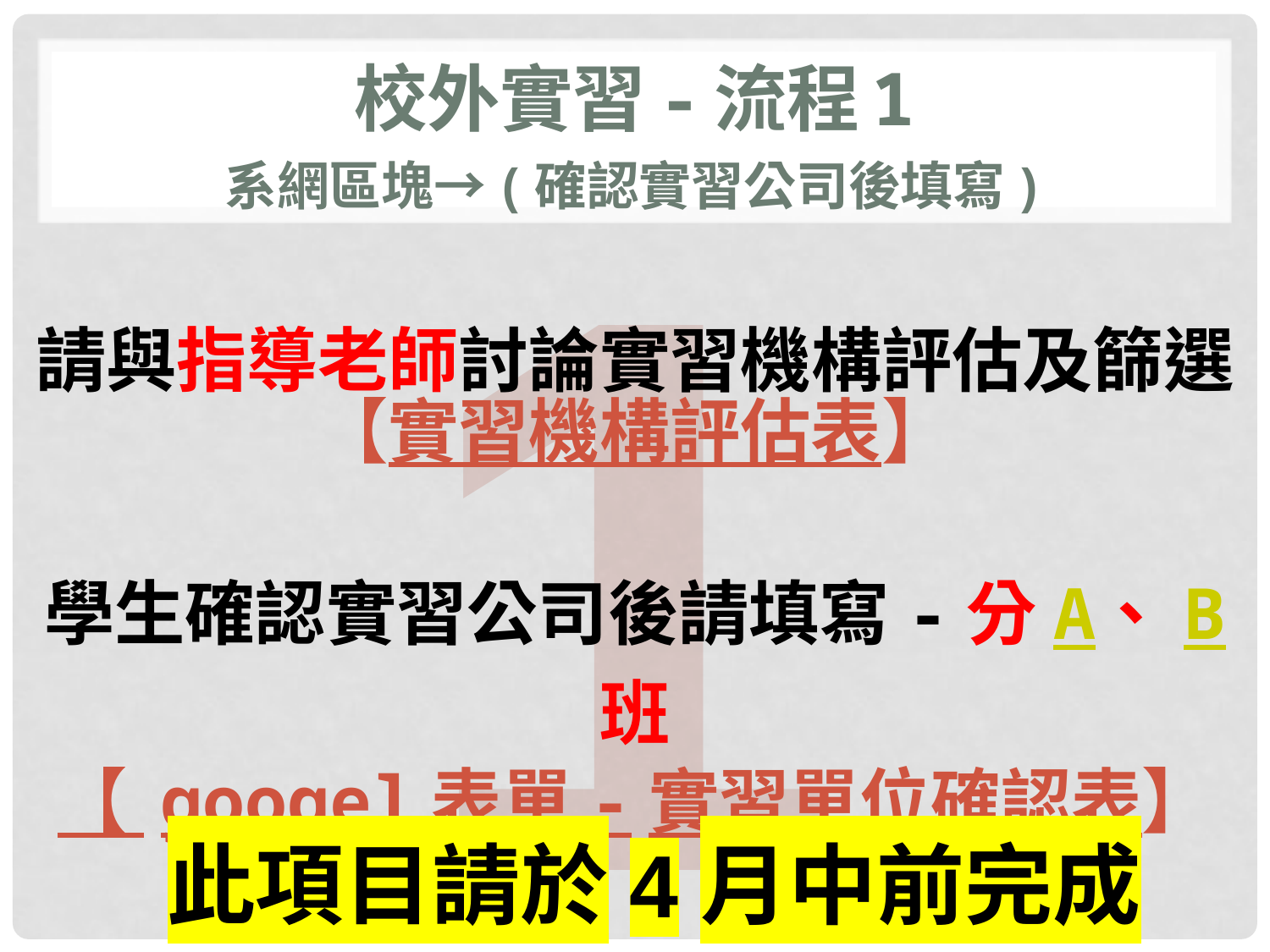

1
校外實習-流程1
系網區塊→(確認實習公司後填寫)
請與指導老師討論實習機構評估及篩選
【實習機構評估表】

學生確認實習公司後請填寫-分A、B班
【 googel表單-實習單位確認表】
此項目請於4月中前完成